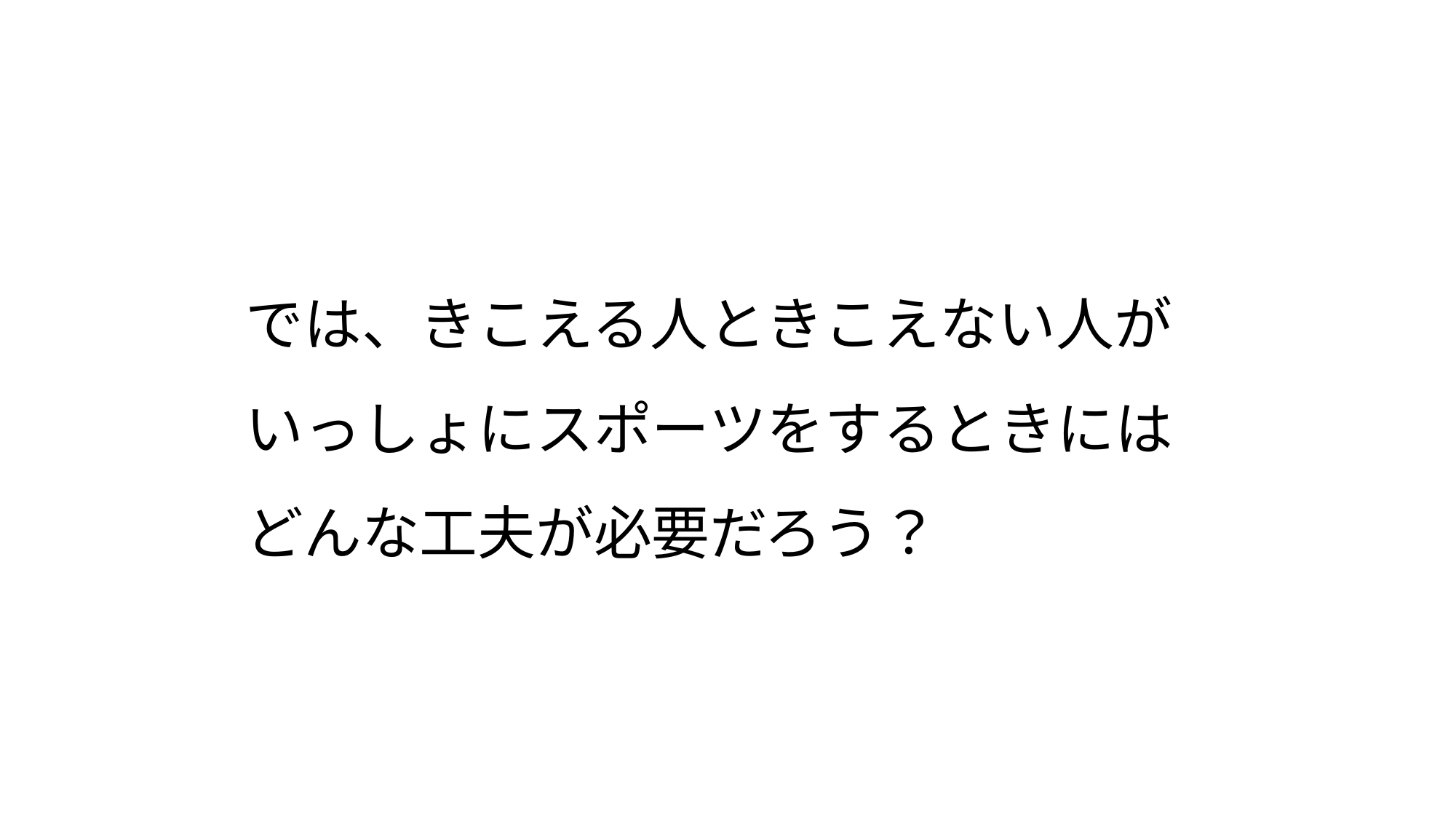

# では、きこえる人ときこえない人が いっしょにスポーツをするときには どんな工夫が必要だろう？